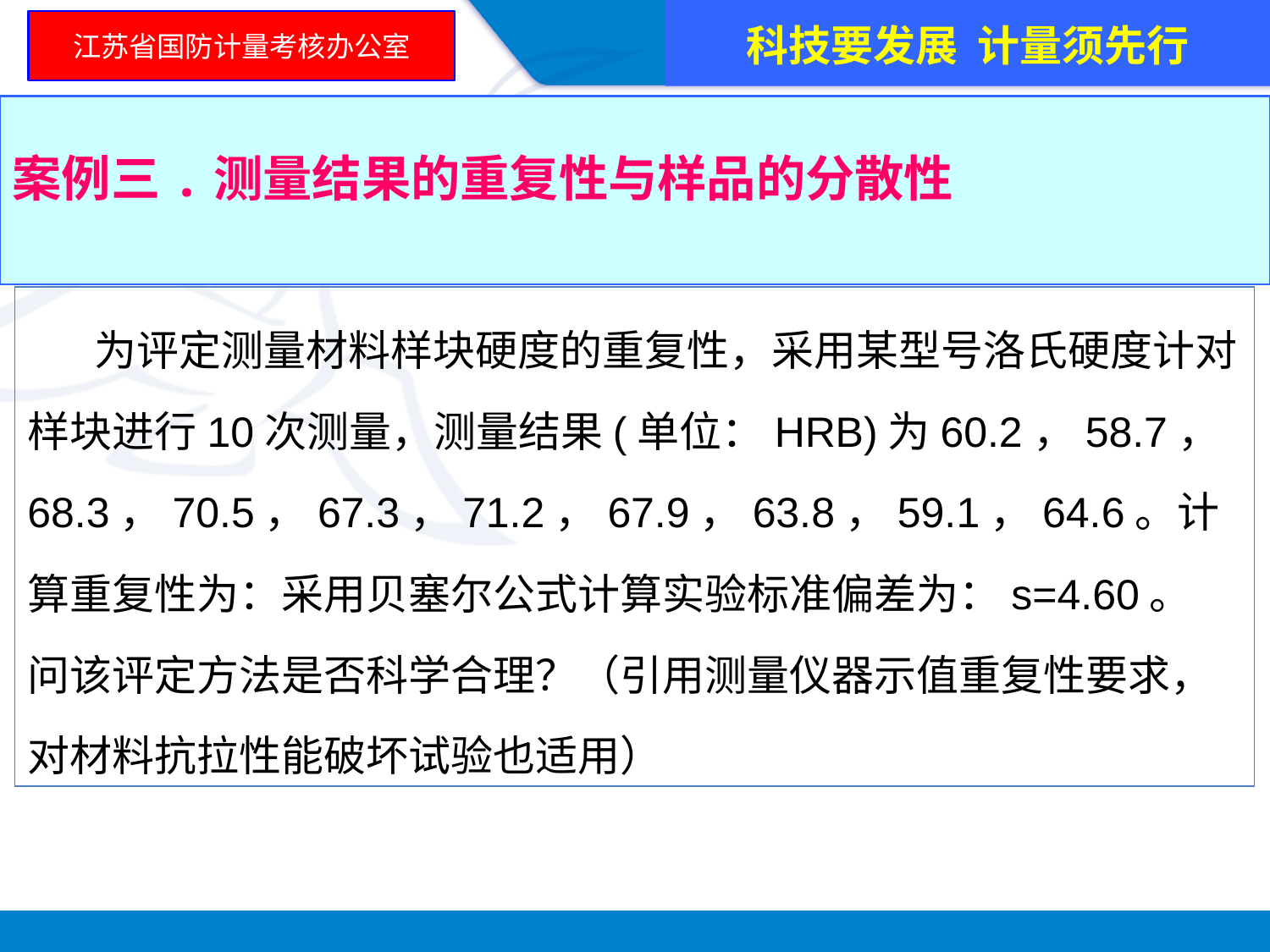

科技要发展  计量须先行
江苏省国防计量考核办公室

案例三.测量结果的重复性与样品的分散性

      为评定测量材料样块硬度的重复性，采用某型号洛氏硬度计对样块进行10次测量，测量结果(单位：HRB)为60.2，58.7，68.3，70.5，67.3，71.2，67.9，63.8，59.1，64.6。计算重复性为：采用贝塞尔公式计算实验标准偏差为：s=4.60。
问该评定方法是否科学合理？（引用测量仪器示值重复性要求，对材料抗拉性能破坏试验也适用）